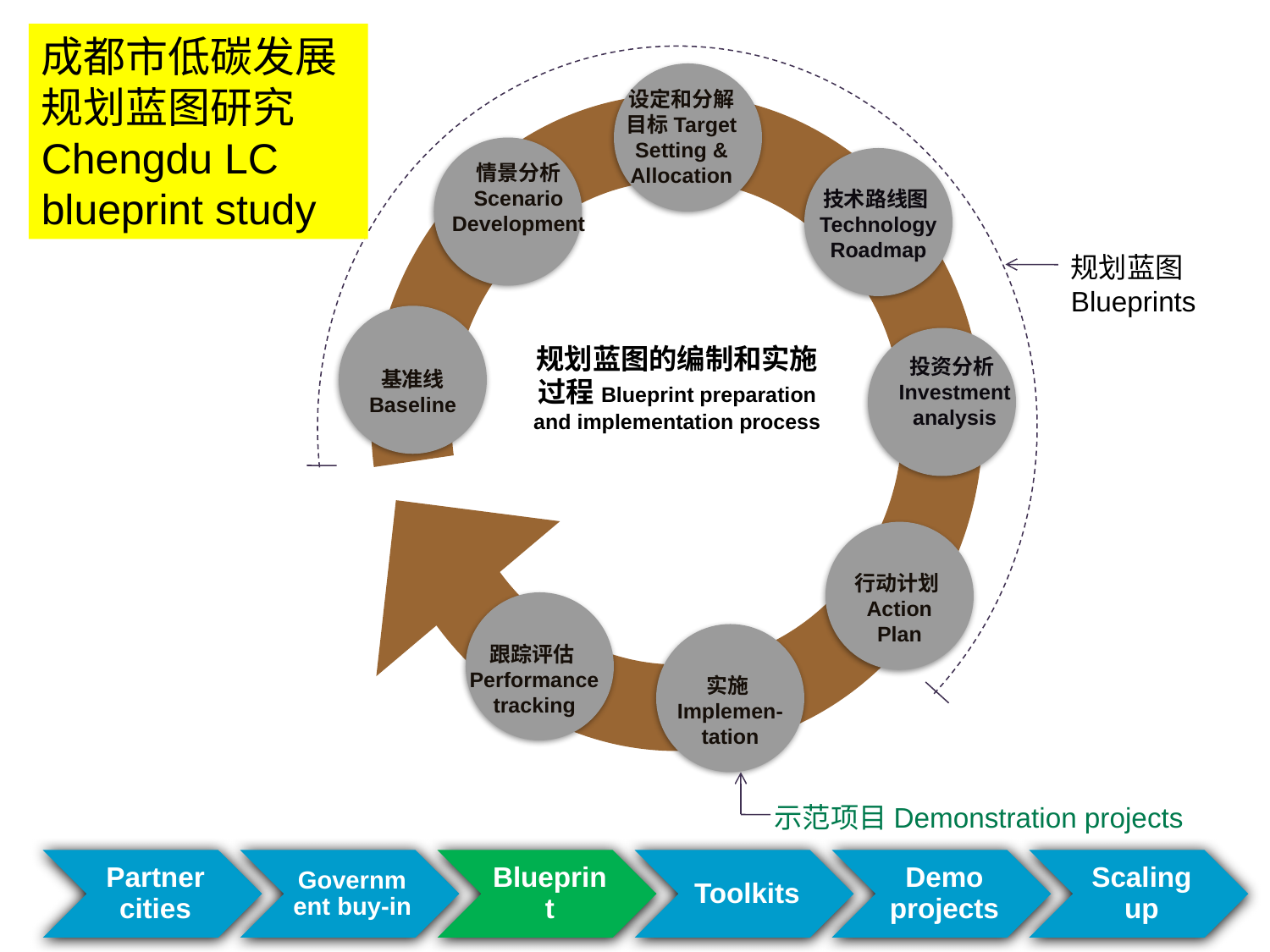

成都市低碳发展规划蓝图研究
Chengdu LC blueprint study

技术路线图Technology Roadmap
规划蓝图Blueprints

规划蓝图的编制和实施过程Blueprint preparation and implementation process
基准线
Baseline

行动计划Action
Plan

跟踪评估Performance tracking
实施Implemen-tation
示范项目Demonstration projects
设定和分解目标Target Setting & Allocation
情景分析
Scenario Development
投资分析Investment analysis
Partner cities
Government buy-in
Blueprint
Toolkits
Demo projects
Scaling up